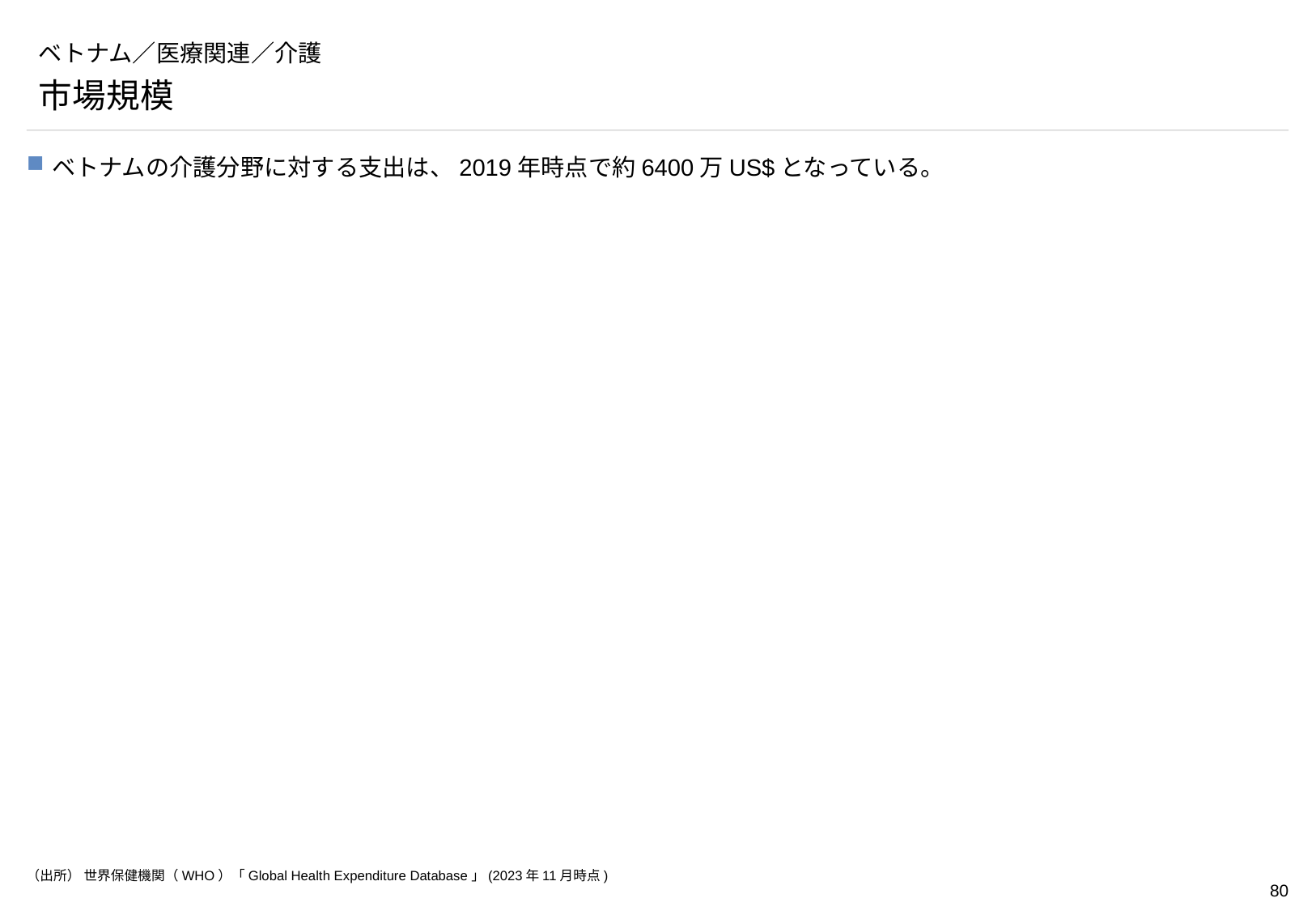

# ベトナム／医療関連／介護
市場規模
ベトナムの介護分野に対する支出は、2019年時点で約6400万US$となっている。
（出所） 世界保健機関（WHO）「Global Health Expenditure Database」(2023年11月時点)